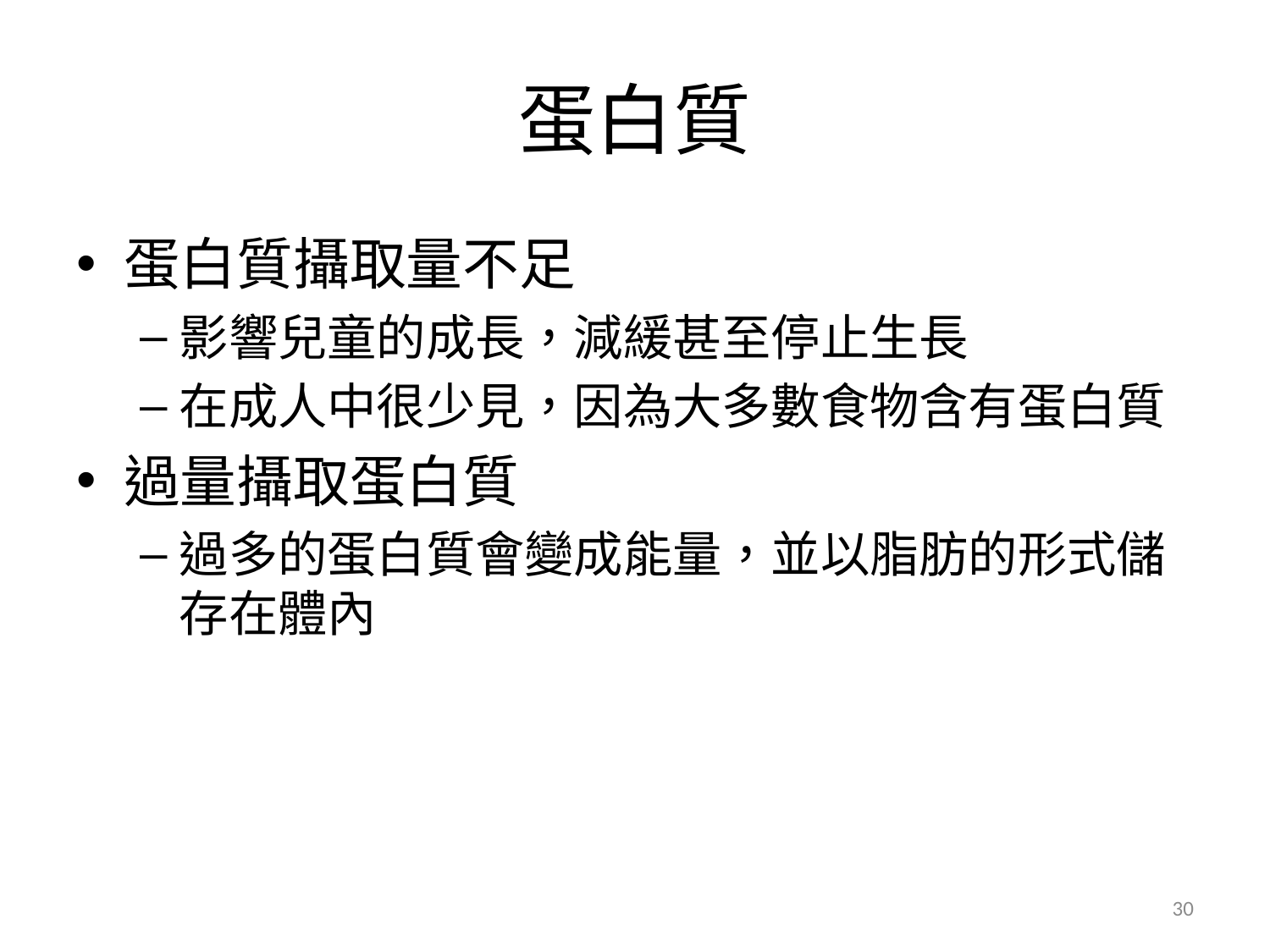

# 蛋白質
蛋白質攝取量不足
影響兒童的成長，減緩甚至停止生長
在成人中很少見，因為大多數食物含有蛋白質
過量攝取蛋白質
過多的蛋白質會變成能量，並以脂肪的形式儲存在體內
30